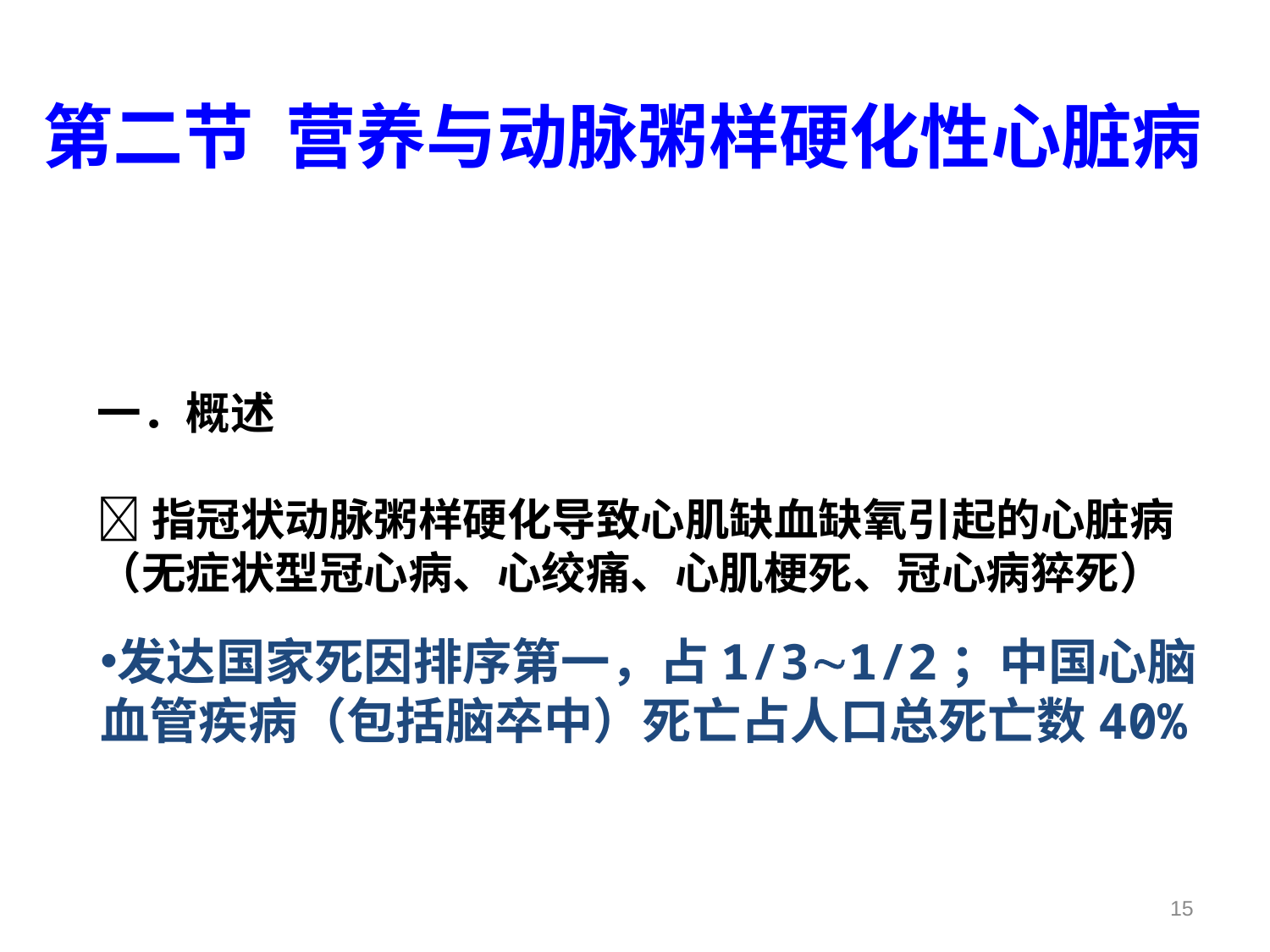

第二节  营养与动脉粥样硬化性心脏病
 
一．概述
• 指冠状动脉粥样硬化导致心肌缺血缺氧引起的心脏病（无症状型冠心病、心绞痛、心肌梗死、冠心病猝死）
发达国家死因排序第一，占1/3∼1/2；中国心脑血管疾病（包括脑卒中）死亡占人口总死亡数40%

15